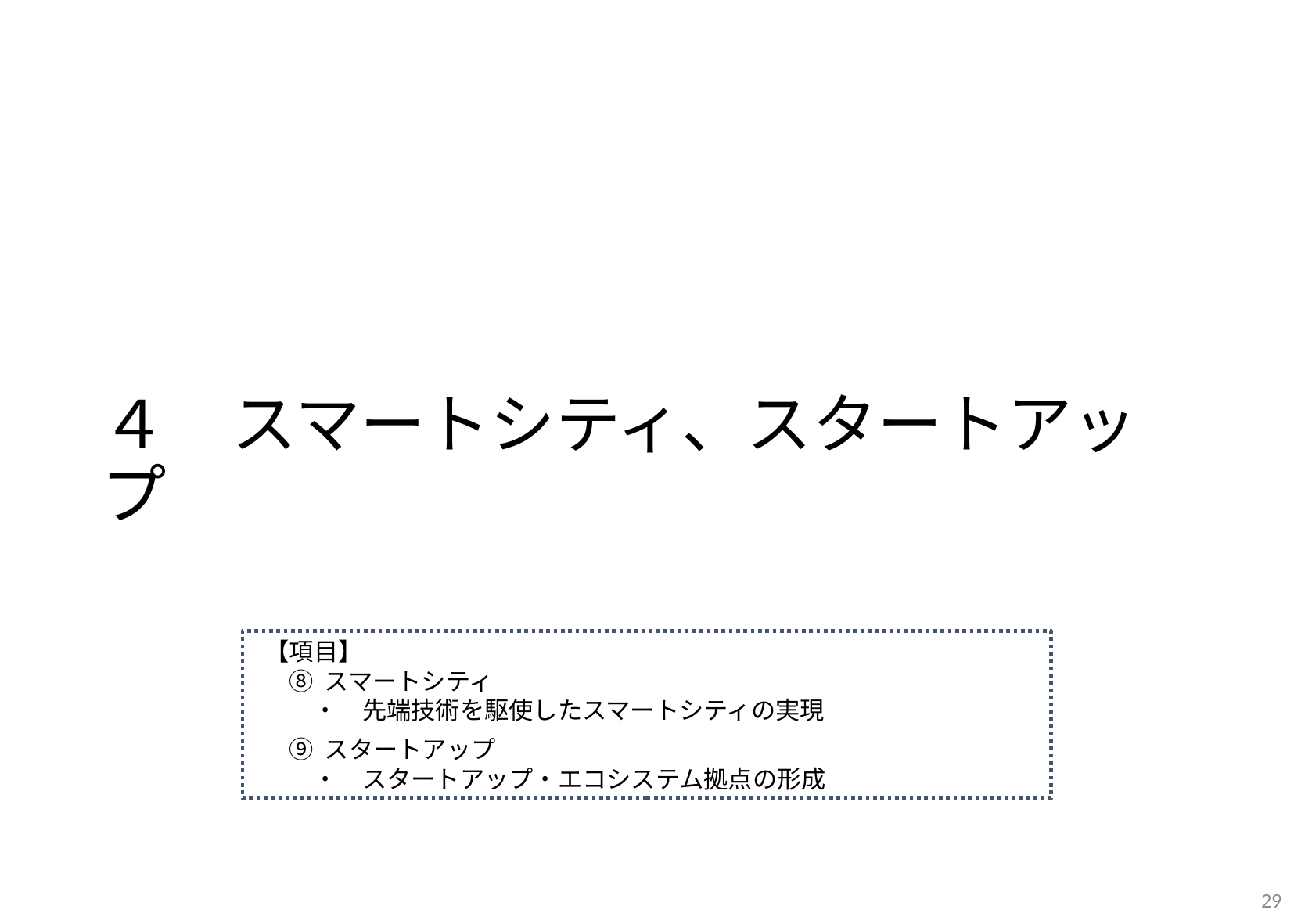

４　スマートシティ、スタートアップ
【項目】
⑧ スマートシティ
　・　先端技術を駆使したスマートシティの実現
⑨ スタートアップ
　・　スタートアップ・エコシステム拠点の形成
29